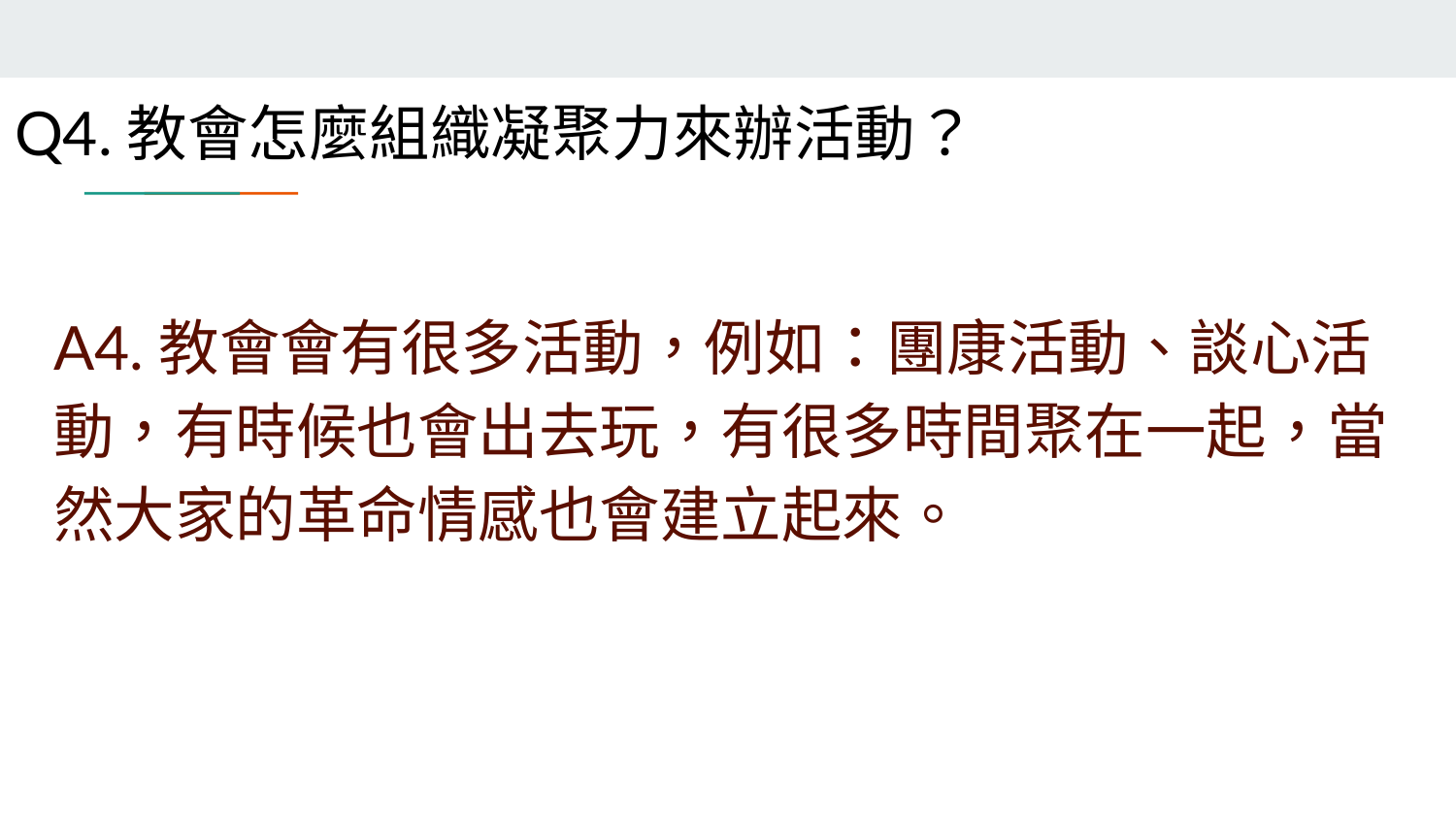

# Q4.教會怎麼組織凝聚力來辦活動？
A4.教會會有很多活動，例如：團康活動、談心活動，有時候也會出去玩，有很多時間聚在一起，當然大家的革命情感也會建立起來。